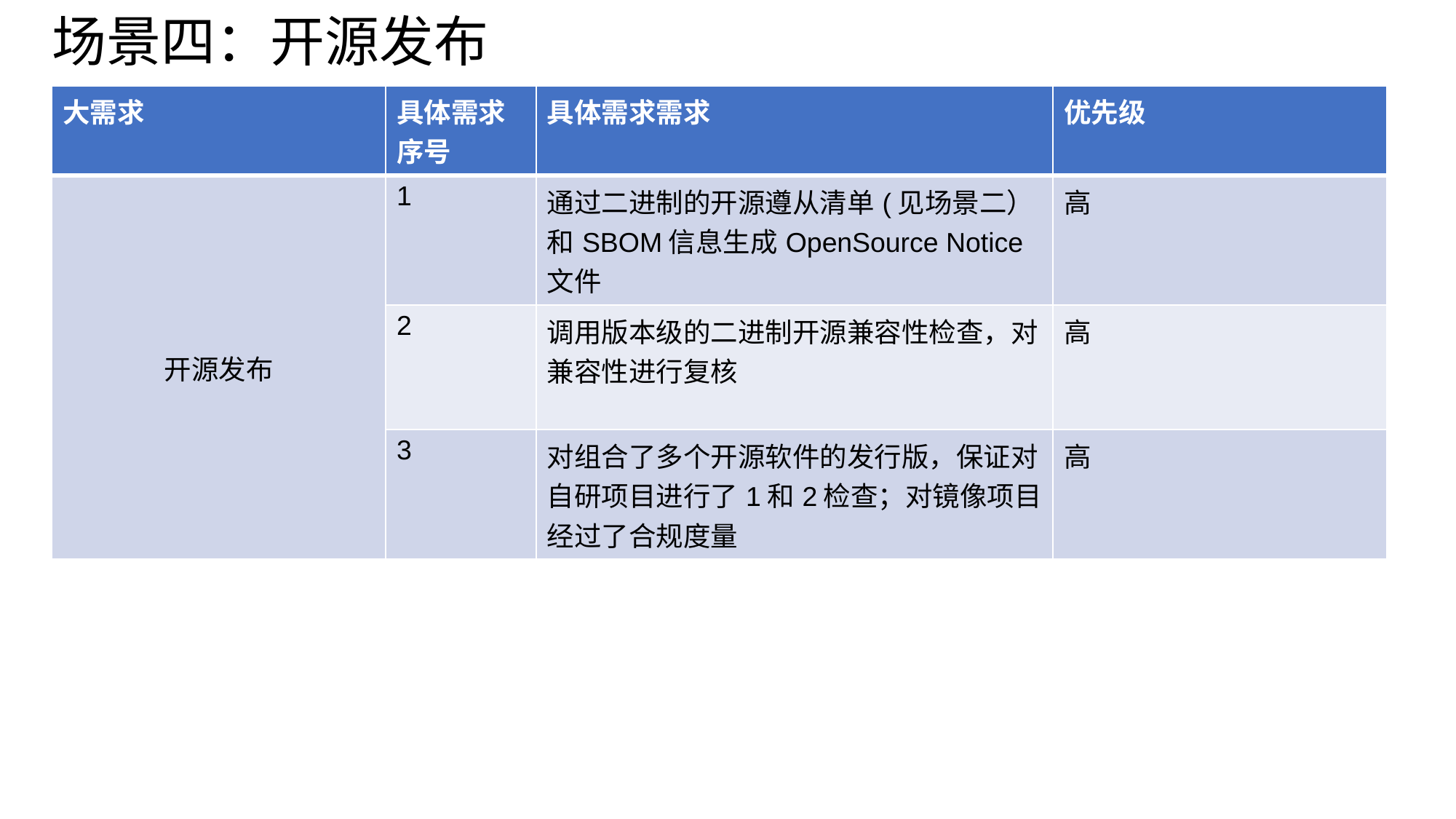

# 场景四：开源发布
| 大需求 | 具体需求序号 | 具体需求需求 | 优先级 |
| --- | --- | --- | --- |
| 开源发布 | 1 | 通过二进制的开源遵从清单(见场景二）和SBOM信息生成OpenSource Notice文件 | 高 |
|  | 2 | 调用版本级的二进制开源兼容性检查，对兼容性进行复核 | 高 |
|  | 3 | 对组合了多个开源软件的发行版，保证对自研项目进行了1和2检查；对镜像项目经过了合规度量 | 高 |